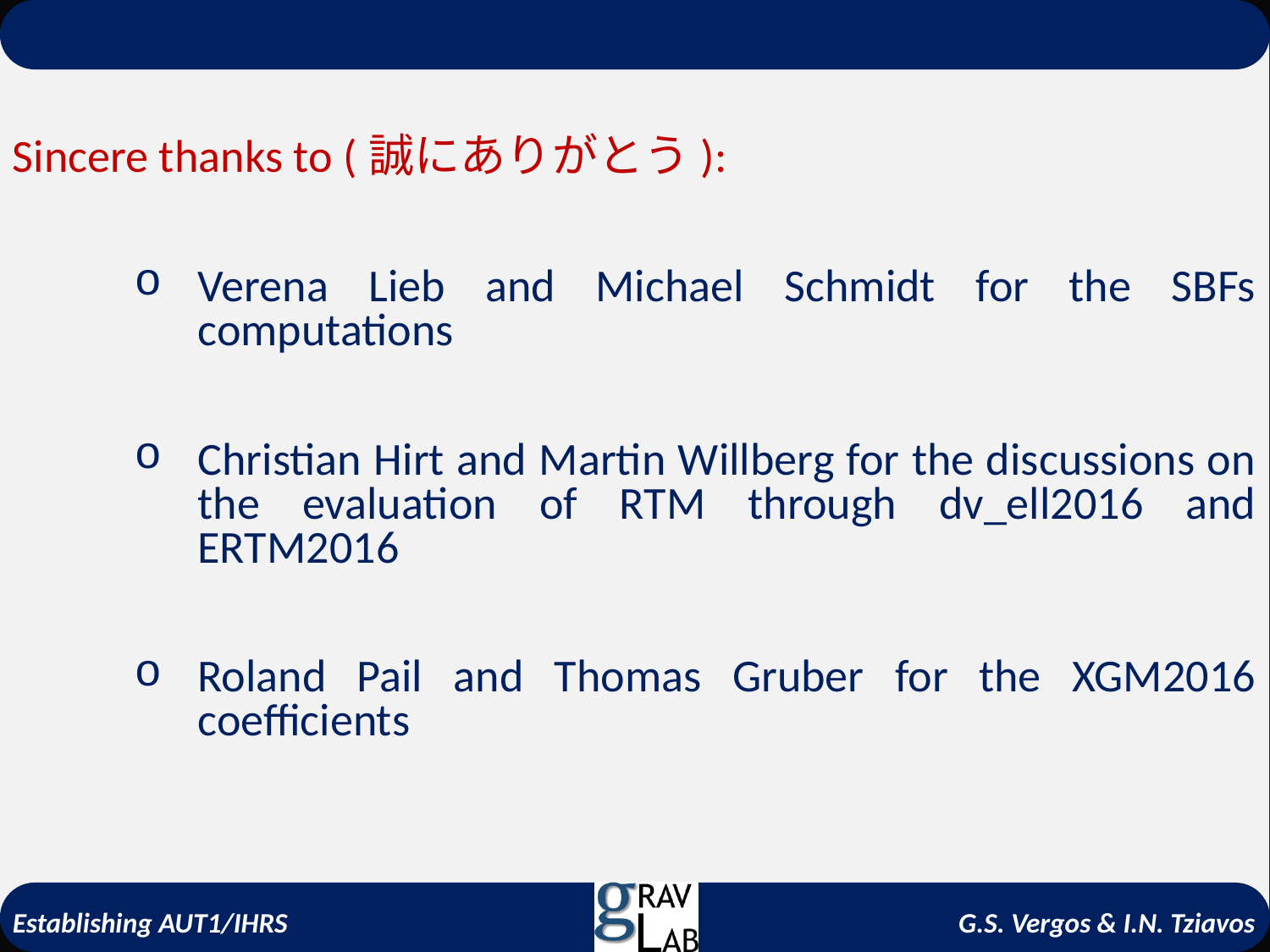

Sincere thanks to (誠にありがとう):

Verena Lieb and Michael Schmidt for the SBFs computations

Christian Hirt and Martin Willberg for the discussions on the evaluation of RTM through dv_ell2016 and ERTM2016

Roland Pail and Thomas Gruber for the XGM2016 coefficients